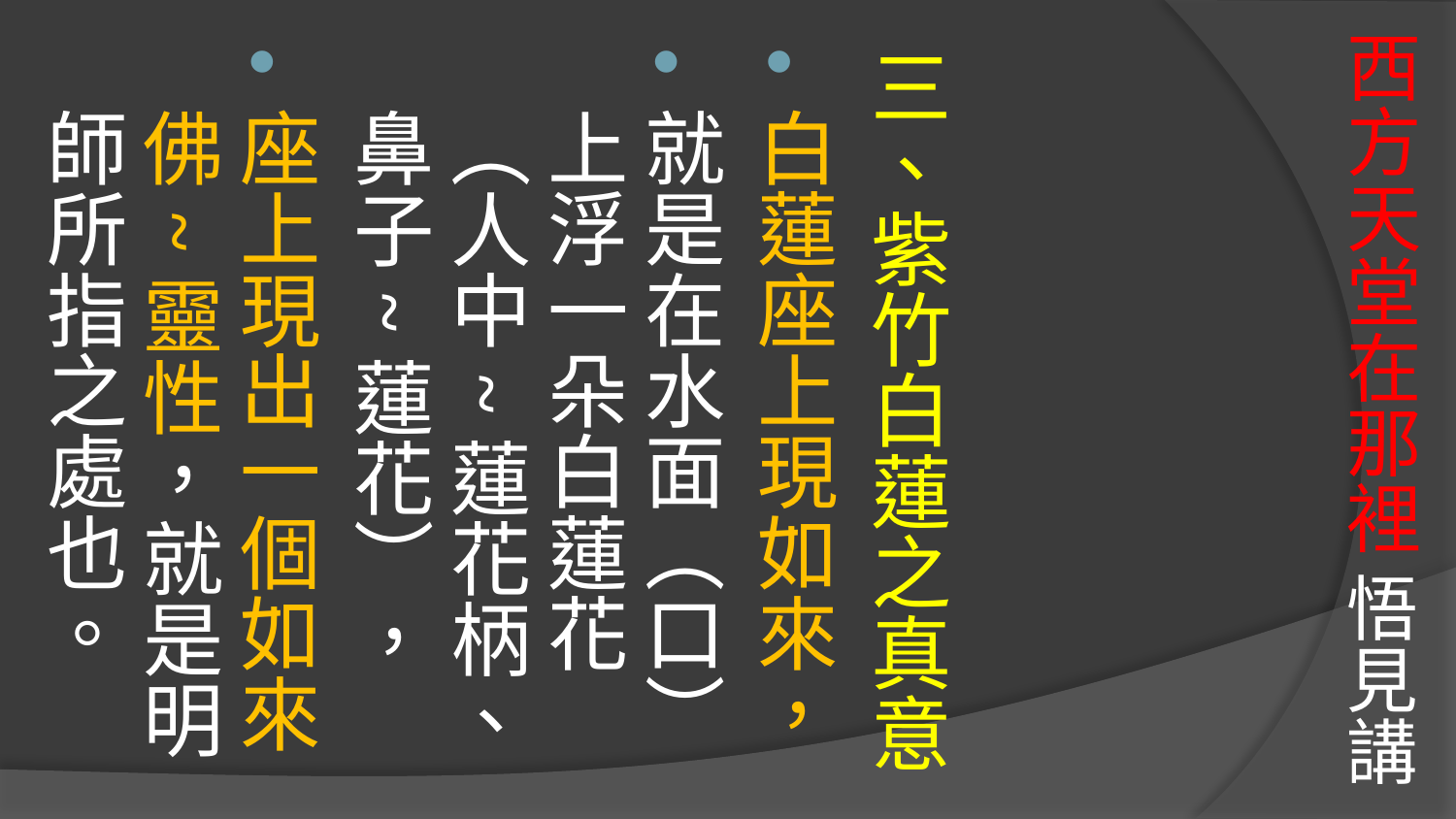

# 西方天堂在那裡 悟見講
三、紫竹白蓮之真意
白蓮座上現如來，
就是在水面（口）上浮一朵白蓮花（人中~蓮花柄、鼻子~蓮花），
座上現出一個如來佛~靈性，就是明師所指之處也。